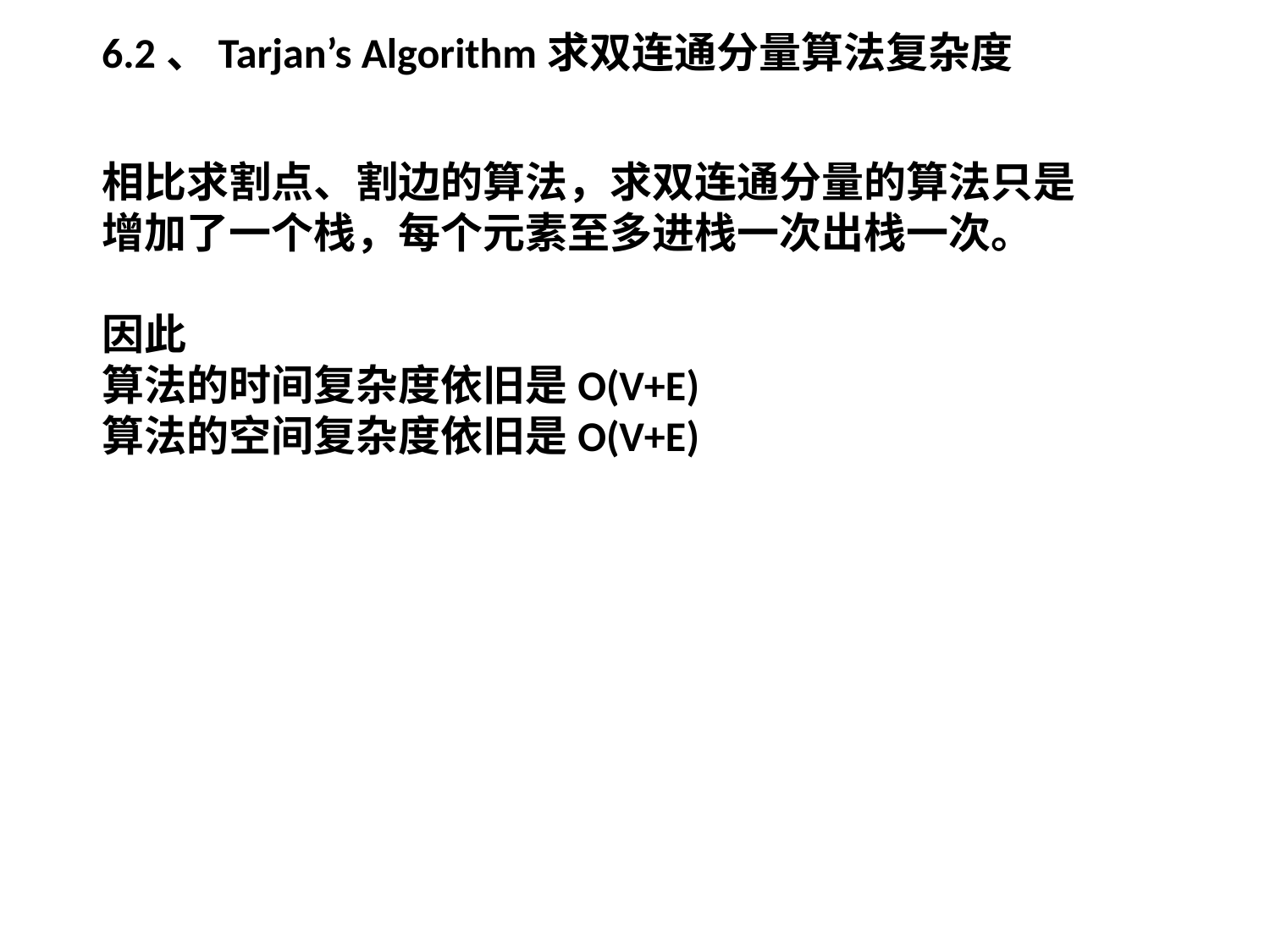

6.2、Tarjan’s Algorithm求双连通分量算法复杂度
相比求割点、割边的算法，求双连通分量的算法只是增加了一个栈，每个元素至多进栈一次出栈一次。

因此
算法的时间复杂度依旧是O(V+E)
算法的空间复杂度依旧是O(V+E)